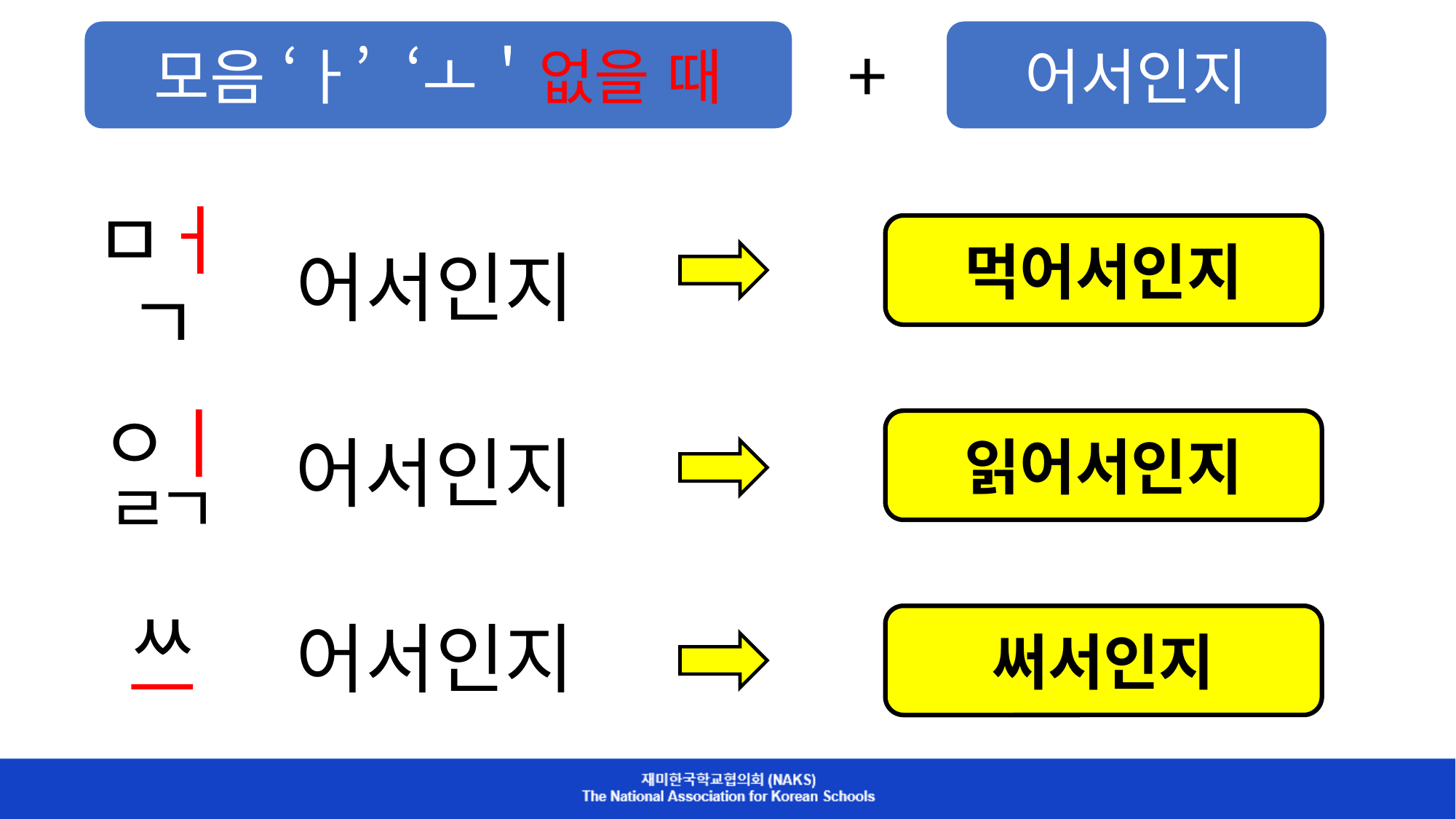

+
모음 ‘ㅏ’  ‘ㅗ＇없을 때
어서인지
ㅁ
ㅓ
ㄱ
먹어서인지
어서인지

ㅇ
ㅣ
ㄹ
ㄱ
읽어서인지
어서인지

ㅆ
ㅡ
어서인지
써서인지